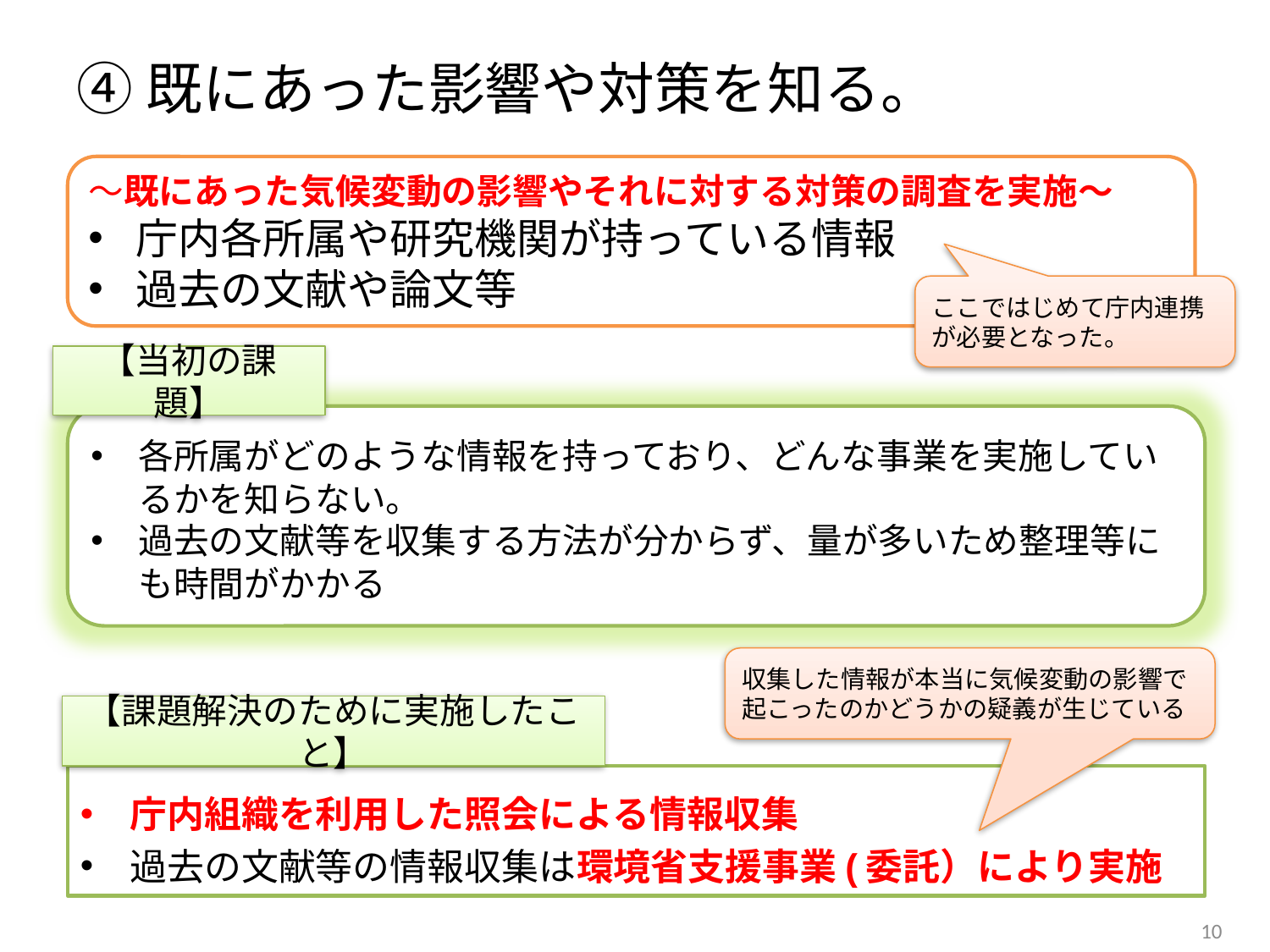

# ④既にあった影響や対策を知る。

～既にあった気候変動の影響やそれに対する対策の調査を実施～
庁内各所属や研究機関が持っている情報
過去の文献や論文等

ここではじめて庁内連携が必要となった。
【当初の課題】
各所属がどのような情報を持っており、どんな事業を実施しているかを知らない。
過去の文献等を収集する方法が分からず、量が多いため整理等にも時間がかかる
収集した情報が本当に気候変動の影響で起こったのかどうかの疑義が生じている
【課題解決のために実施したこと】
庁内組織を利用した照会による情報収集
過去の文献等の情報収集は環境省支援事業(委託）により実施
10